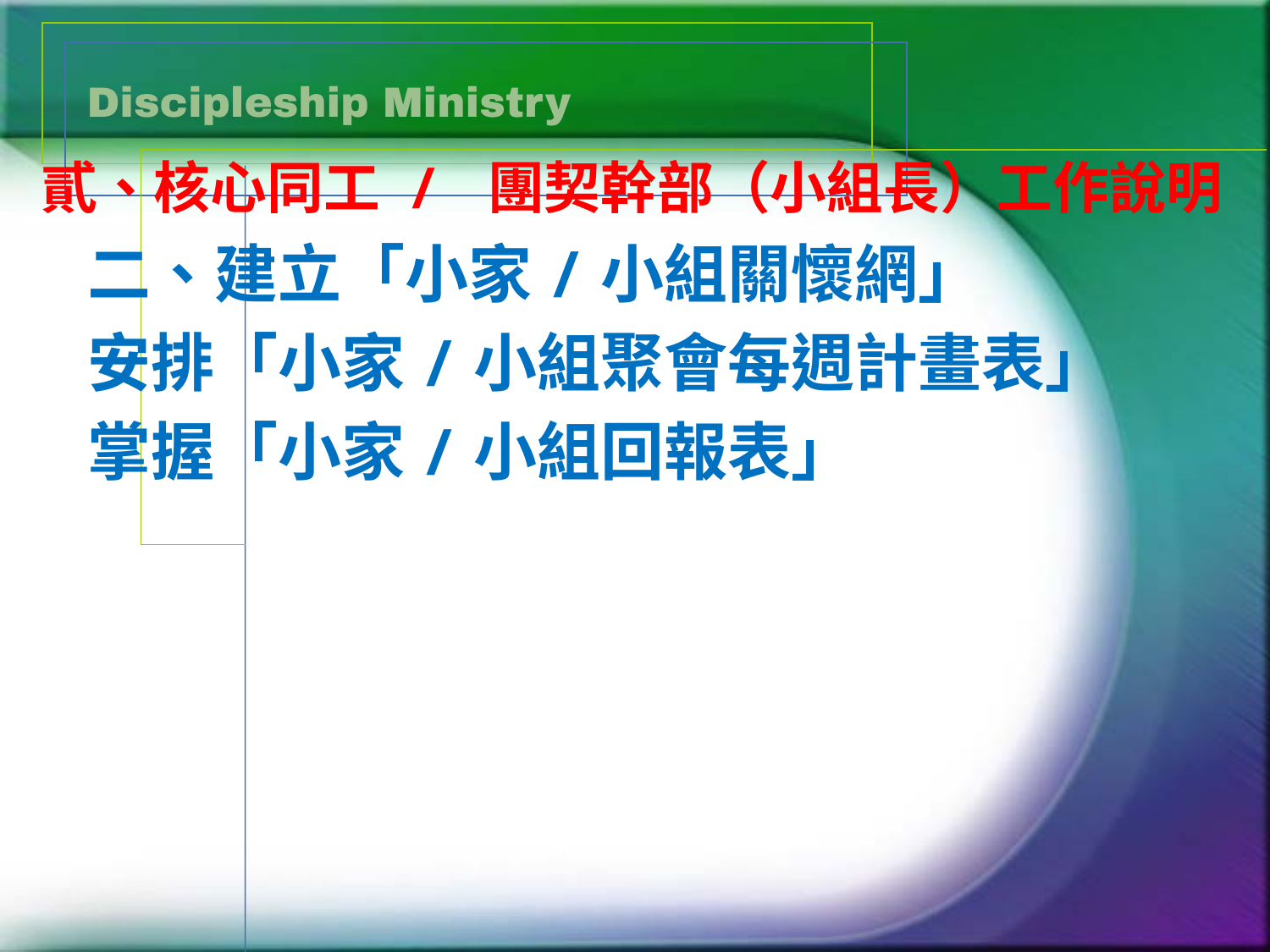

# Discipleship Ministry
貳、核心同工 / 團契幹部（小組長）工作說明
二、建立「小家/小組關懷網」
安排「小家/小組聚會每週計畫表」
掌握「小家/小組回報表」